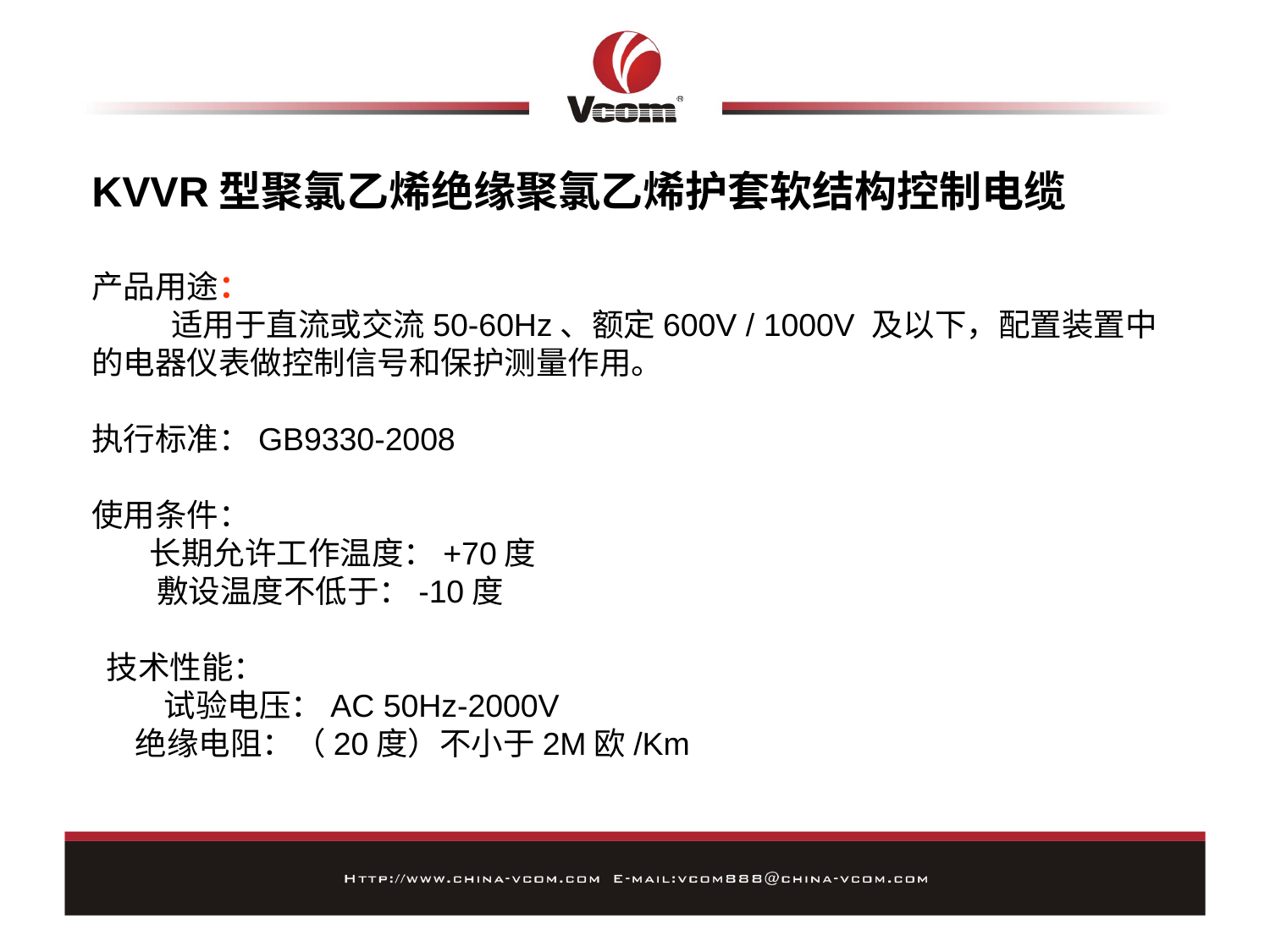

KVVR型聚氯乙烯绝缘聚氯乙烯护套软结构控制电缆

产品用途：
          适用于直流或交流50-60Hz、额定600V / 1000V 及以下，配置装置中的电器仪表做控制信号和保护测量作用。

执行标准：GB9330-2008

使用条件：
       长期允许工作温度：+70度
        敷设温度不低于：-10度

 技术性能：
         试验电压：AC 50Hz-2000V
     绝缘电阻：（20度）不小于2M欧/Km